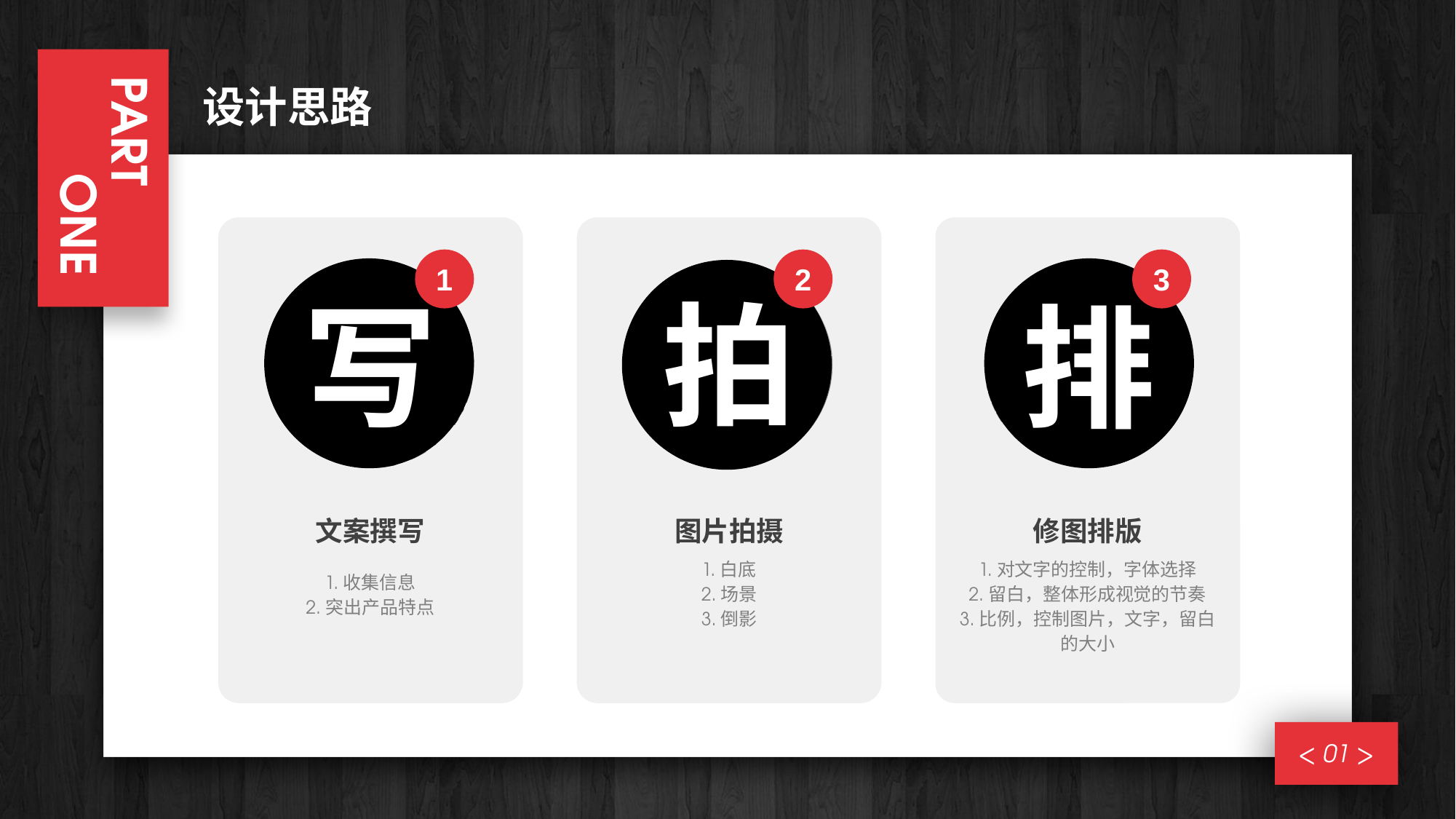

设计思路

1
2
3

拍
写
排
文案撰写
1.收集信息
2.突出产品特点
图片拍摄
1.白底
2.场景
3.倒影
修图排版
1.对文字的控制，字体选择
2.留白，整体形成视觉的节奏
3.比例，控制图片，文字，留白的大小